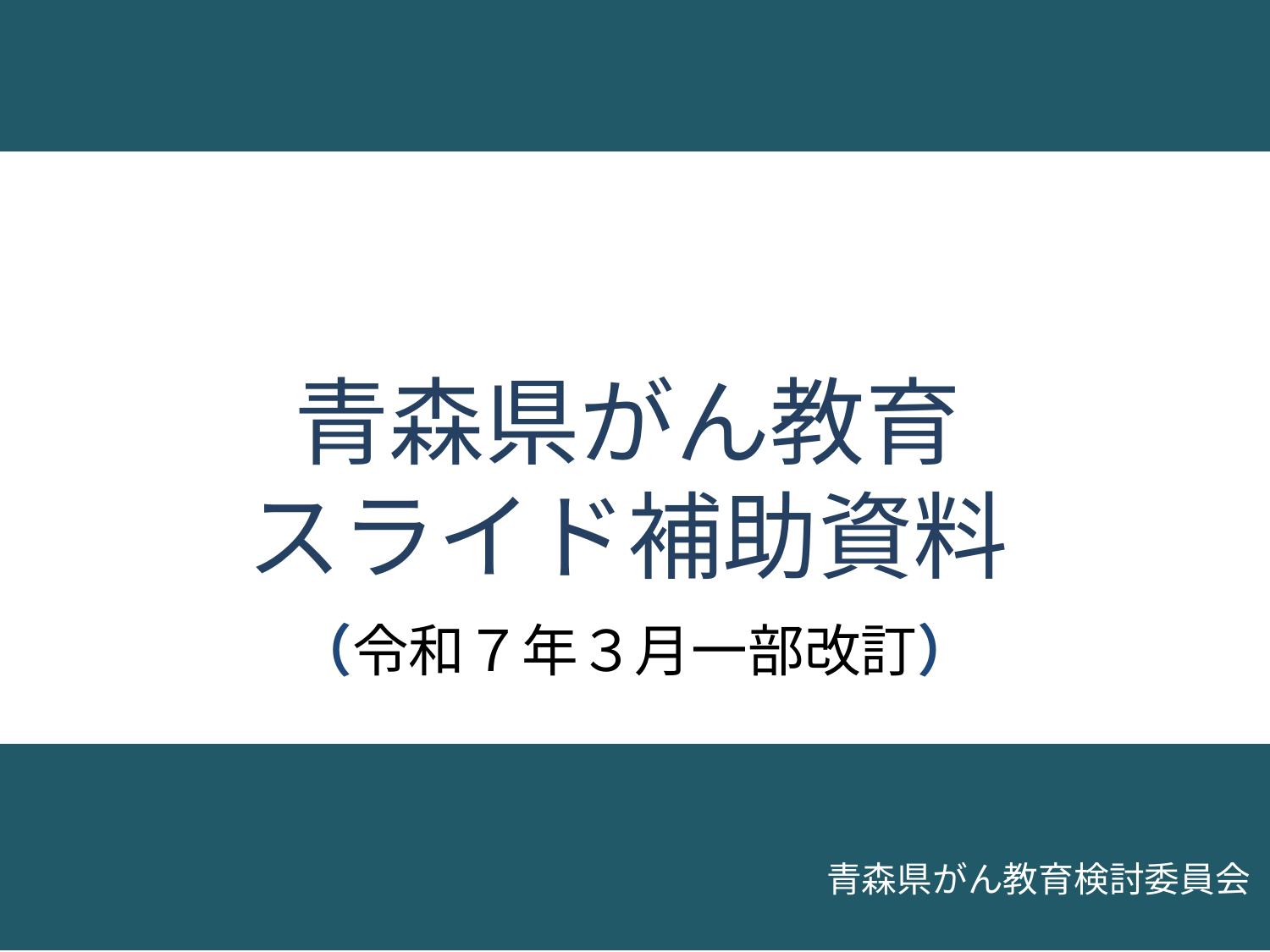

青森県がん教育
スライド補助資料
（令和７年３月一部改訂）

青森県がん教育検討委員会